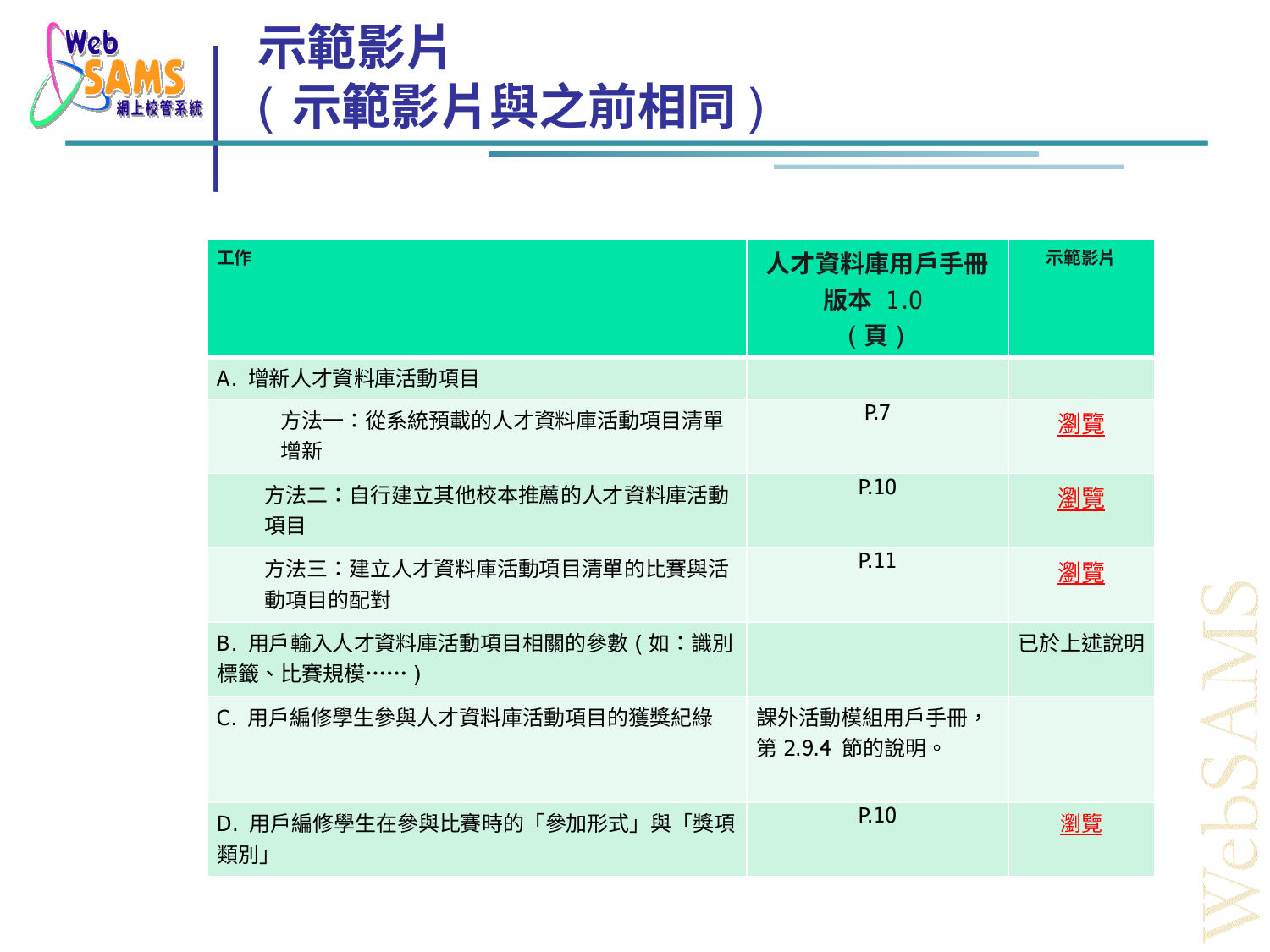

# 示範影片 (示範影片與之前相同)
| 工作 | 人才資料庫用戶手冊 版本 1.0 (頁) | 示範影片 |
| --- | --- | --- |
| A. 增新人才資料庫活動項目 |  |  |
| 方法一：從系統預載的人才資料庫活動項目清單增新 | P.7 | 瀏覽 |
| 方法二：自行建立其他校本推薦的人才資料庫活動項目 | P.10 | 瀏覽 |
| 方法三：建立人才資料庫活動項目清單的比賽與活動項目的配對 | P.11 | 瀏覽 |
| B. 用戶輸入人才資料庫活動項目相關的參數(如：識別標籤、比賽規模……) |  | 已於上述說明 |
| C. 用戶編修學生參與人才資料庫活動項目的獲獎紀綠 | 課外活動模組用戶手冊，第2.9.4 節的說明。 |  |
| D. 用戶編修學生在參與比賽時的「參加形式」與「獎項類別」 | P.10 | 瀏覽 |